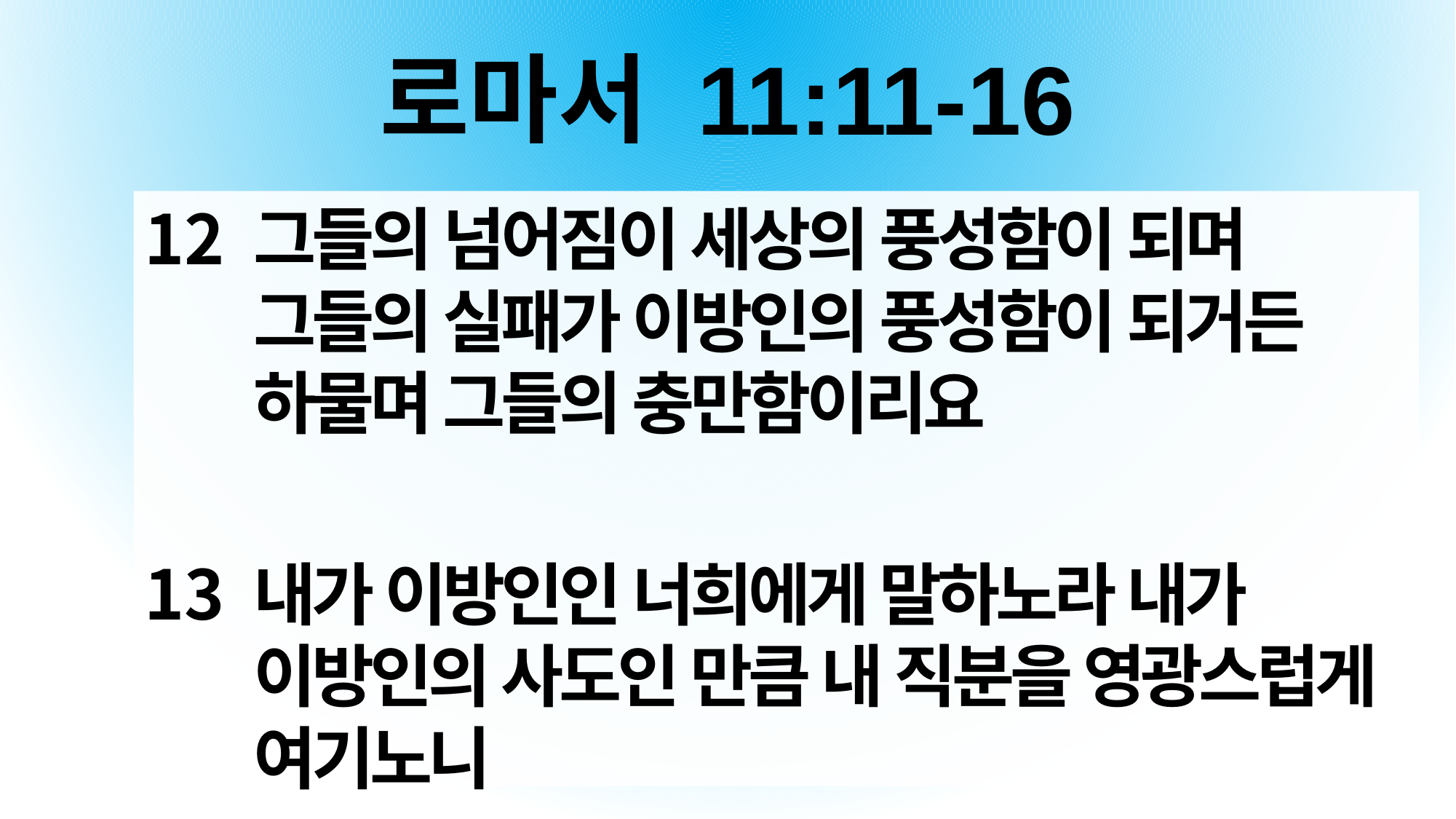

# 로마서 11:11-16
그들의 넘어짐이 세상의 풍성함이 되며 그들의 실패가 이방인의 풍성함이 되거든 하물며 그들의 충만함이리요

내가 이방인인 너희에게 말하노라 내가 이방인의 사도인 만큼 내 직분을 영광스럽게 여기노니